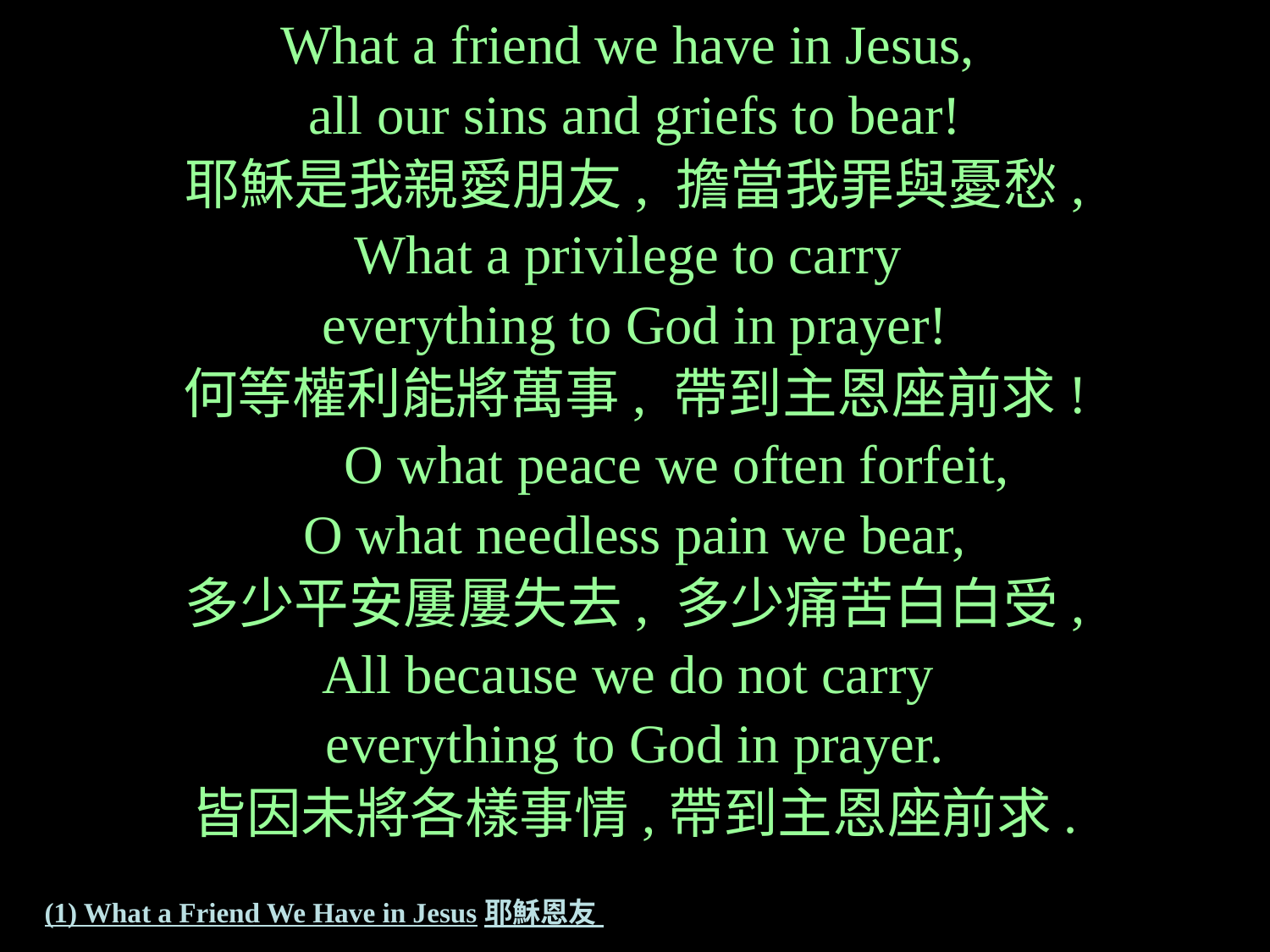

What a friend we have in Jesus,
all our sins and griefs to bear!
耶穌是我親愛朋友, 擔當我罪與憂愁,
What a privilege to carry
everything to God in prayer!
何等權利能將萬事, 帶到主恩座前求!
	O what peace we often forfeit,
O what needless pain we bear,
多少平安屢屢失去, 多少痛苦白白受,
All because we do not carry
everything to God in prayer.
皆因未將各樣事情,帶到主恩座前求.
# (1) What a Friend We Have in Jesus耶穌恩友